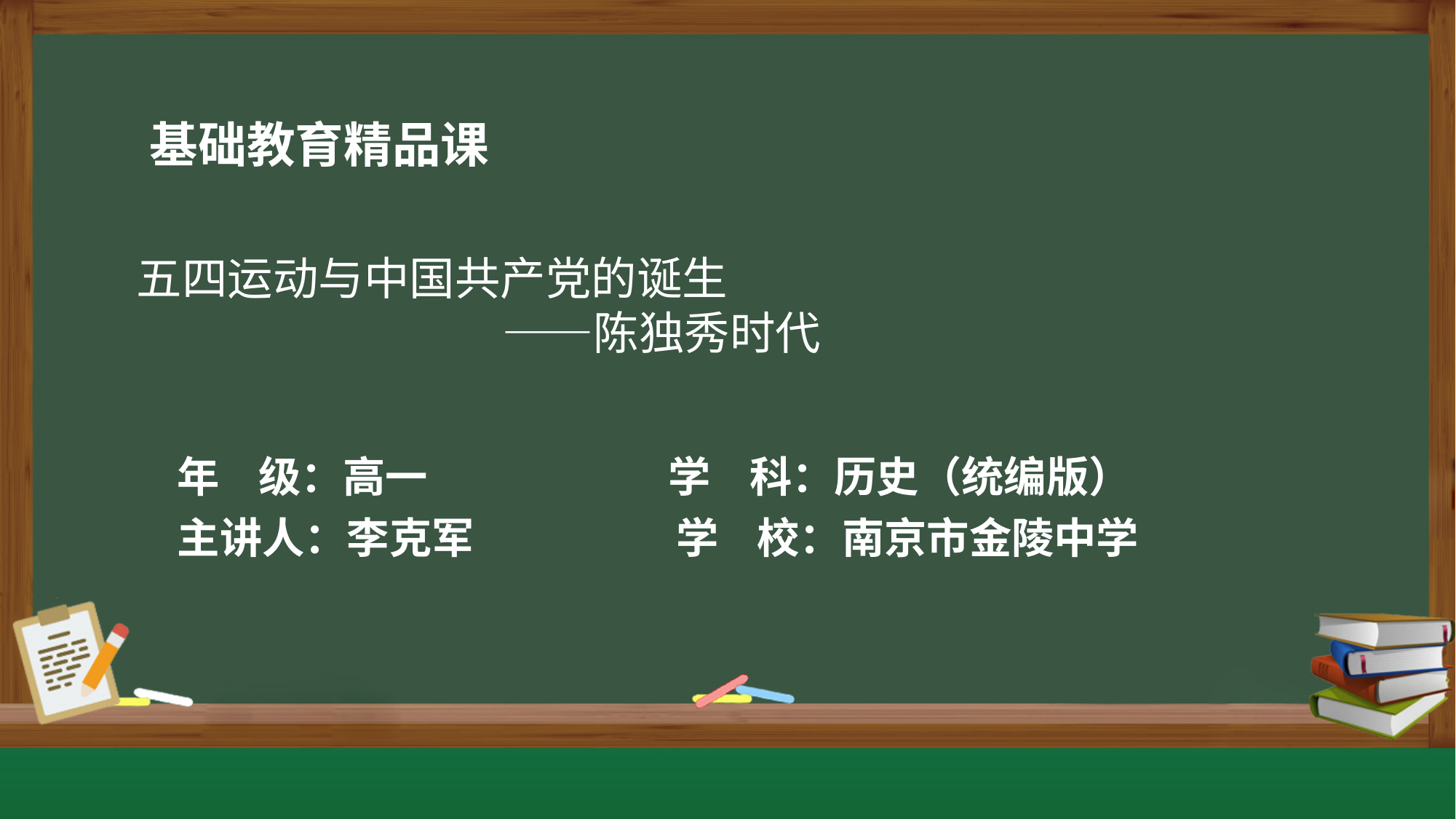

五四运动与中国共产党的诞生
                                    ——陈独秀时代
年    级：高一                         学    科：历史（统编版）
主讲人：李克军                     学    校：南京市金陵中学